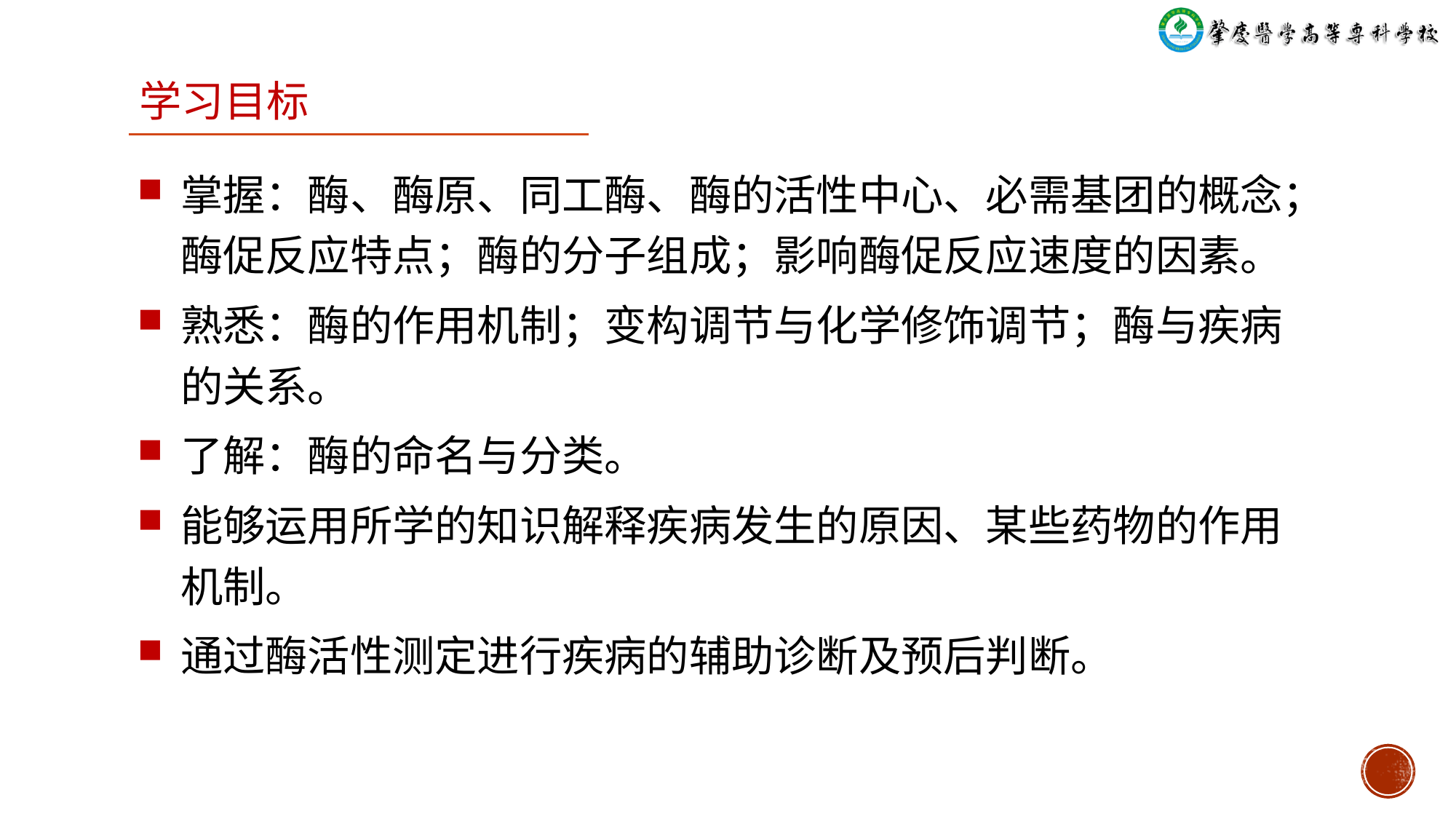

# 学习目标
掌握：酶、酶原、同工酶、酶的活性中心、必需基团的概念；酶促反应特点；酶的分子组成；影响酶促反应速度的因素。
熟悉：酶的作用机制；变构调节与化学修饰调节；酶与疾病的关系。
了解：酶的命名与分类。
能够运用所学的知识解释疾病发生的原因、某些药物的作用机制。
通过酶活性测定进行疾病的辅助诊断及预后判断。